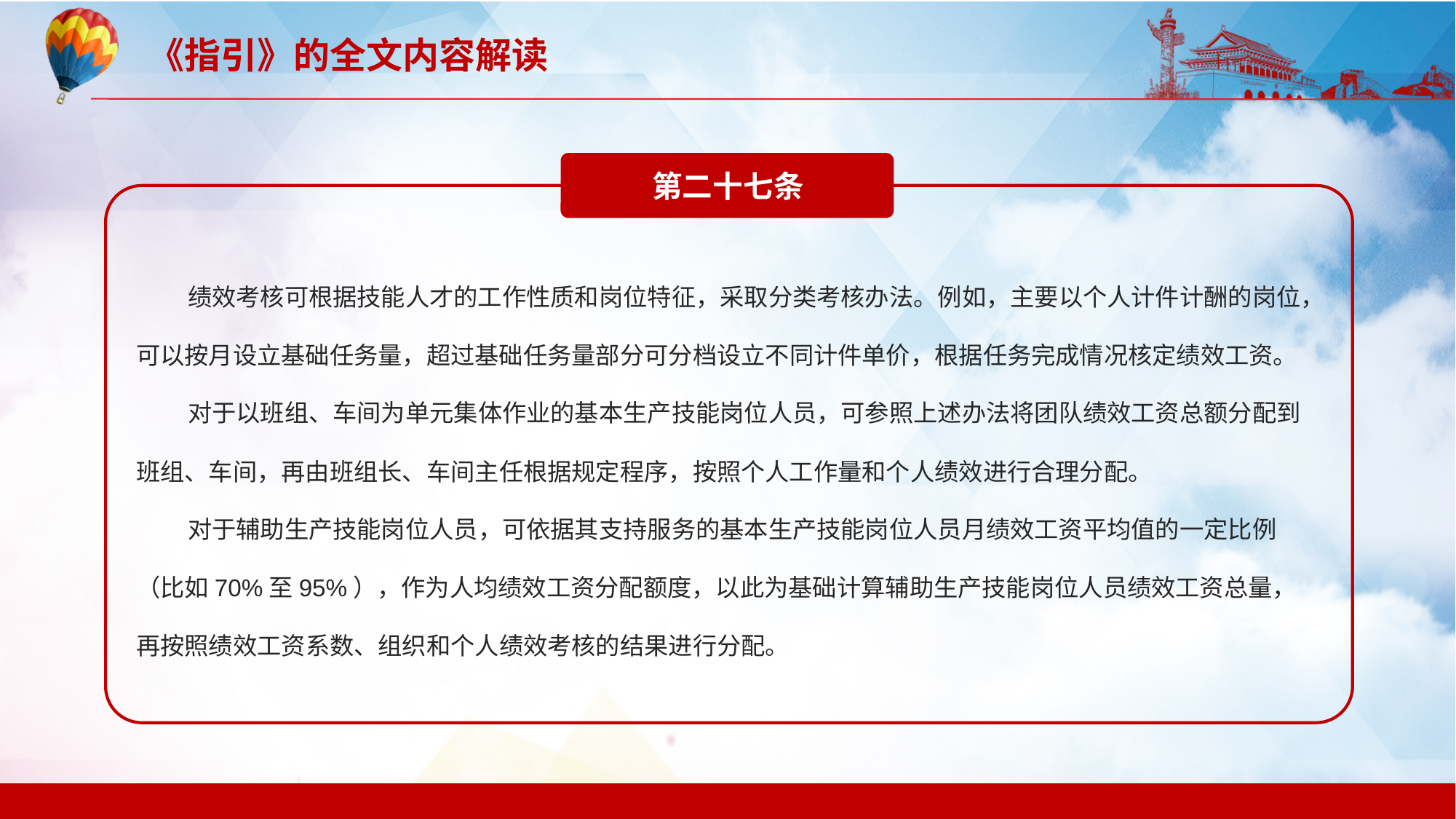

第二十七条

绩效考核可根据技能人才的工作性质和岗位特征，采取分类考核办法。例如，主要以个人计件计酬的岗位，可以按月设立基础任务量，超过基础任务量部分可分档设立不同计件单价，根据任务完成情况核定绩效工资。
对于以班组、车间为单元集体作业的基本生产技能岗位人员，可参照上述办法将团队绩效工资总额分配到班组、车间，再由班组长、车间主任根据规定程序，按照个人工作量和个人绩效进行合理分配。
对于辅助生产技能岗位人员，可依据其支持服务的基本生产技能岗位人员月绩效工资平均值的一定比例（比如70%至95%），作为人均绩效工资分配额度，以此为基础计算辅助生产技能岗位人员绩效工资总量，再按照绩效工资系数、组织和个人绩效考核的结果进行分配。